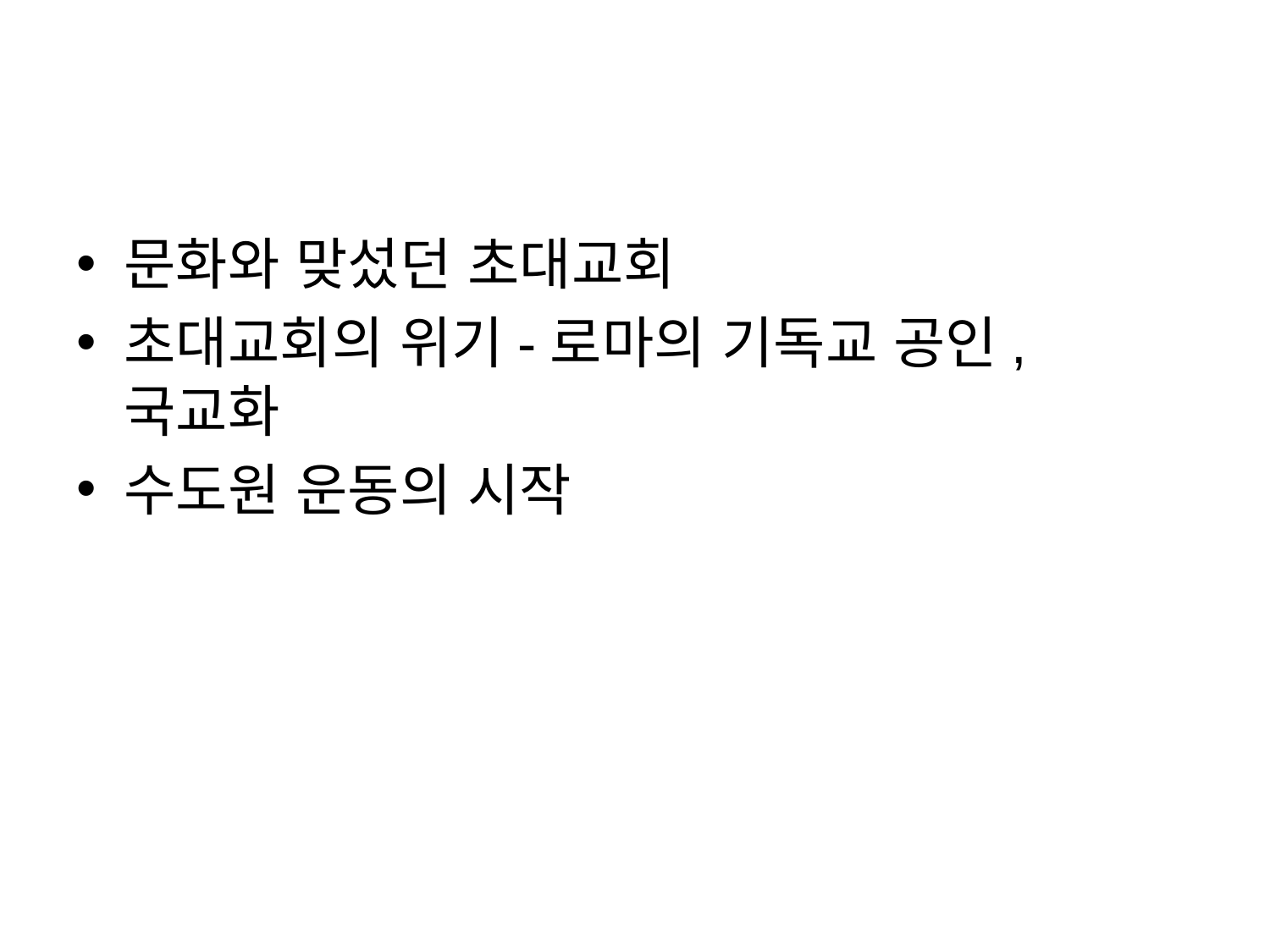

#
문화와 맞섰던 초대교회
초대교회의 위기-로마의 기독교 공인, 국교화
수도원 운동의 시작